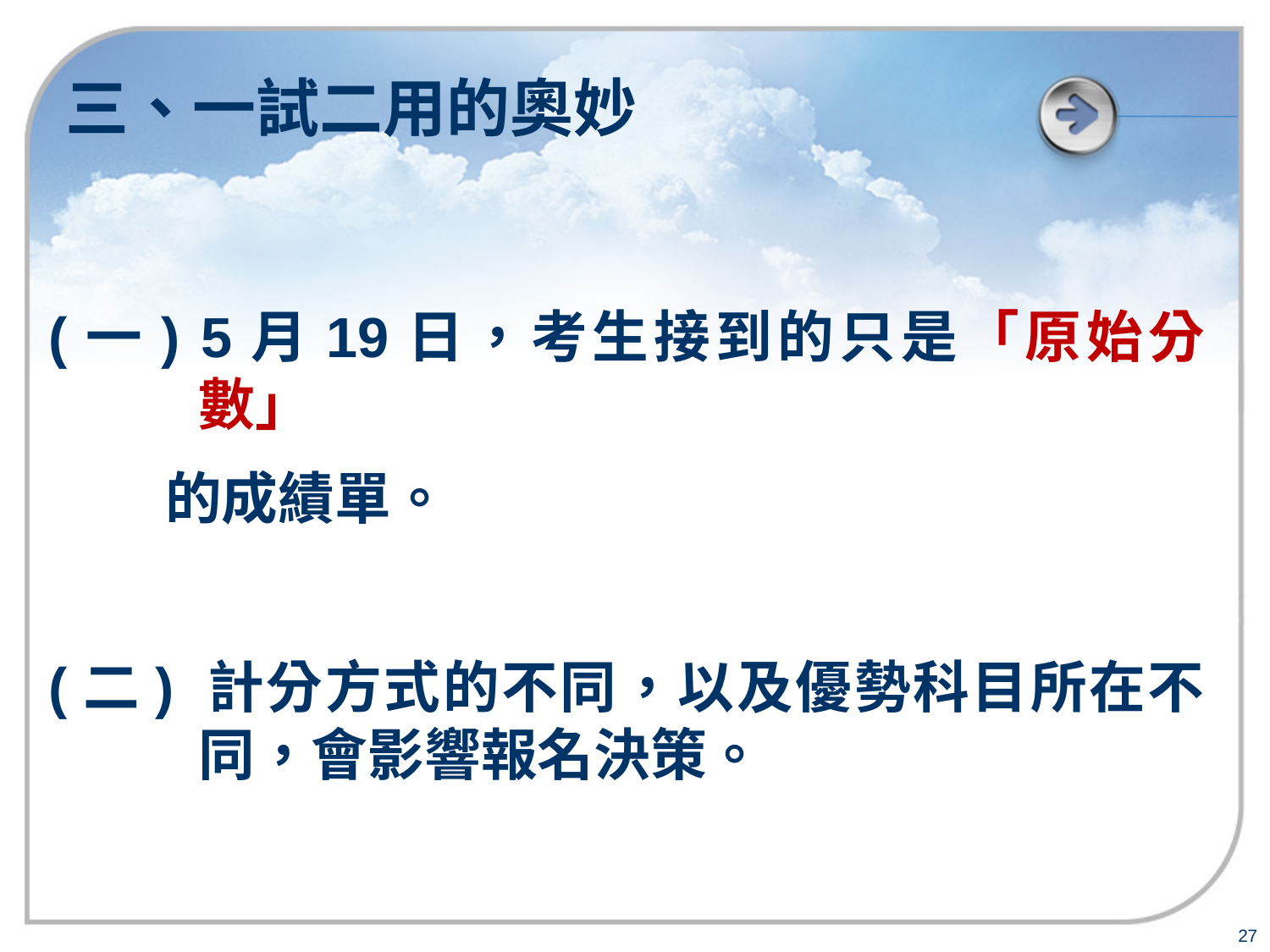

三、一試二用的奧妙

(一) 5月19日，考生接到的只是「原始分數」
        的成績單。

(二) 計分方式的不同，以及優勢科目所在不同，會影響報名決策。
27